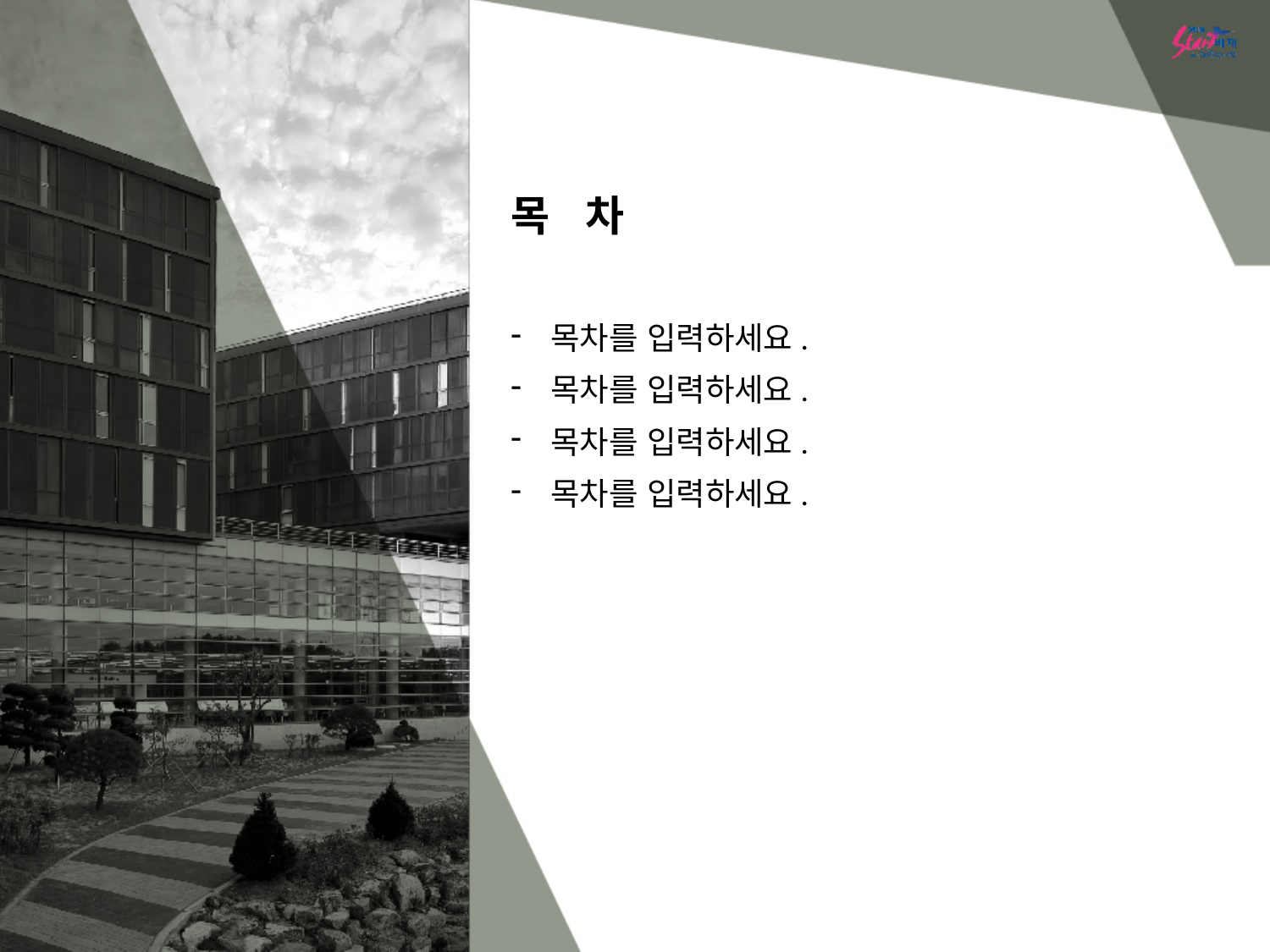

# 목   차
목차를 입력하세요.
목차를 입력하세요.
목차를 입력하세요.
목차를 입력하세요.